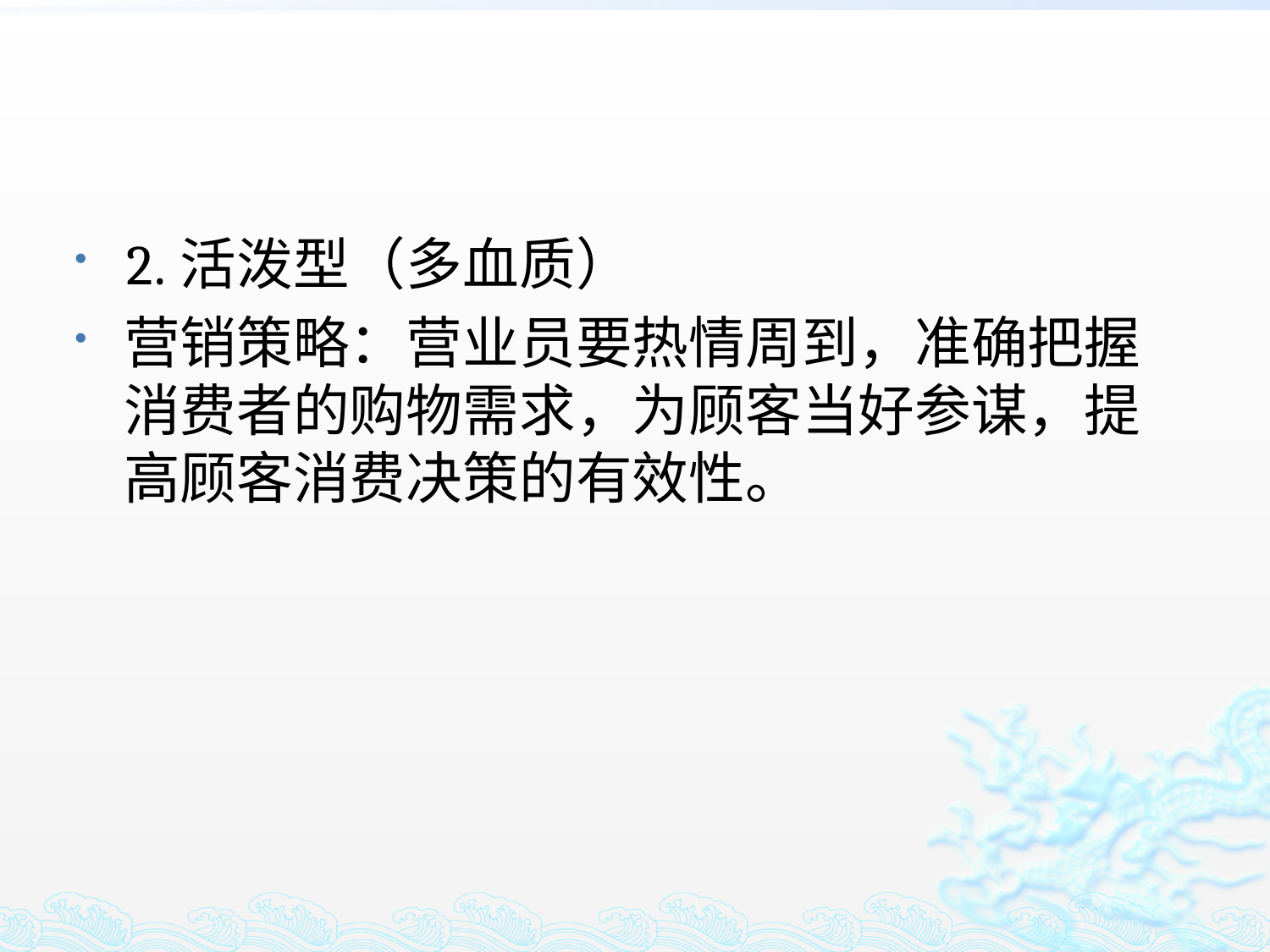

#
2.活泼型（多血质）
营销策略：营业员要热情周到，准确把握消费者的购物需求，为顾客当好参谋，提高顾客消费决策的有效性。